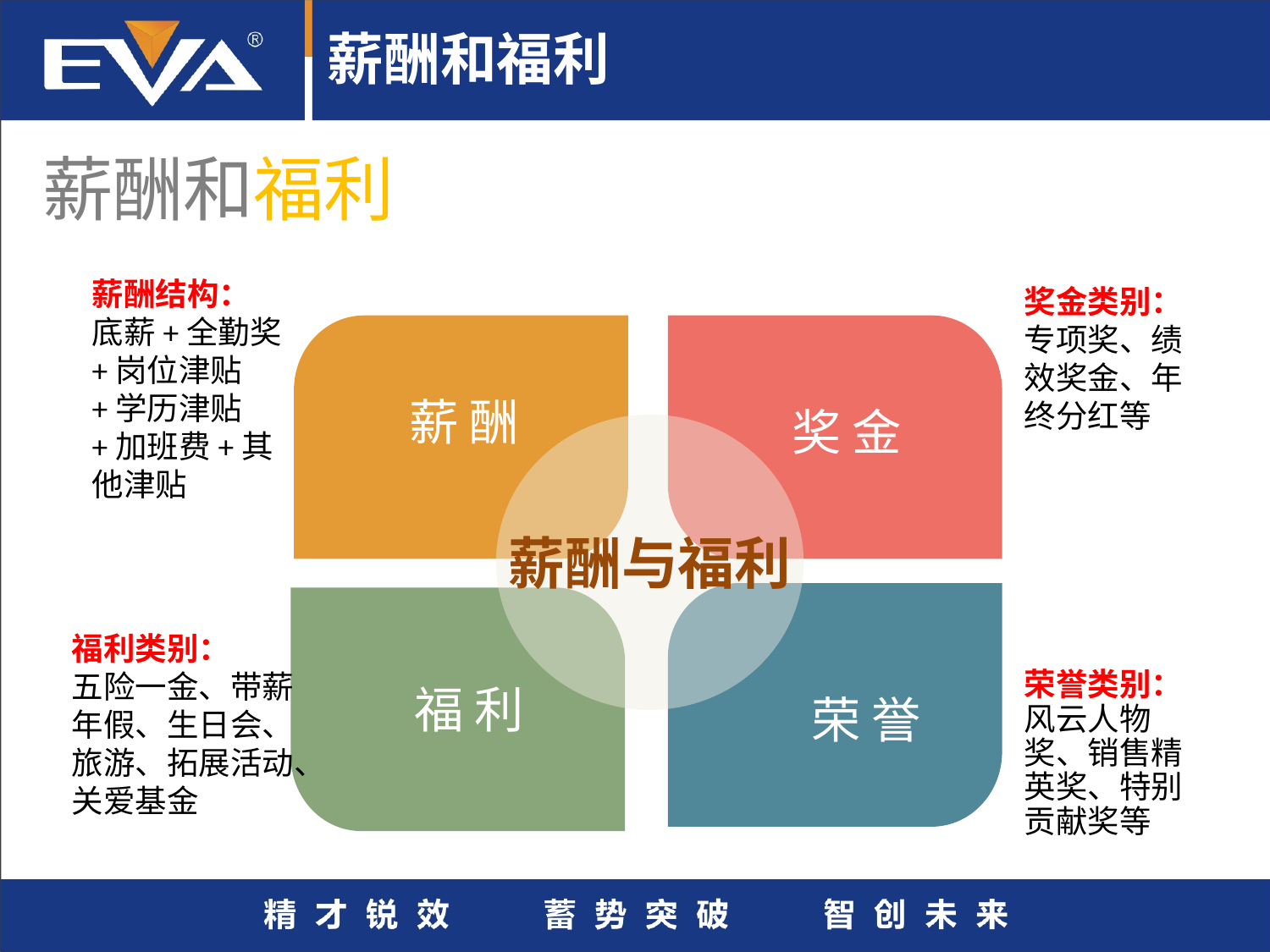

薪酬和福利
薪酬和福利
薪酬结构：
底薪+全勤奖+岗位津贴+学历津贴+加班费+其他津贴

薪 酬
奖金类别：专项奖、绩效奖金、年终分红等

奖 金

薪酬与福利

荣誉类别：风云人物奖、销售精英奖、特别贡献奖等
荣 誉

福利类别：
五险一金、带薪年假、生日会、旅游、拓展活动、关爱基金
福 利